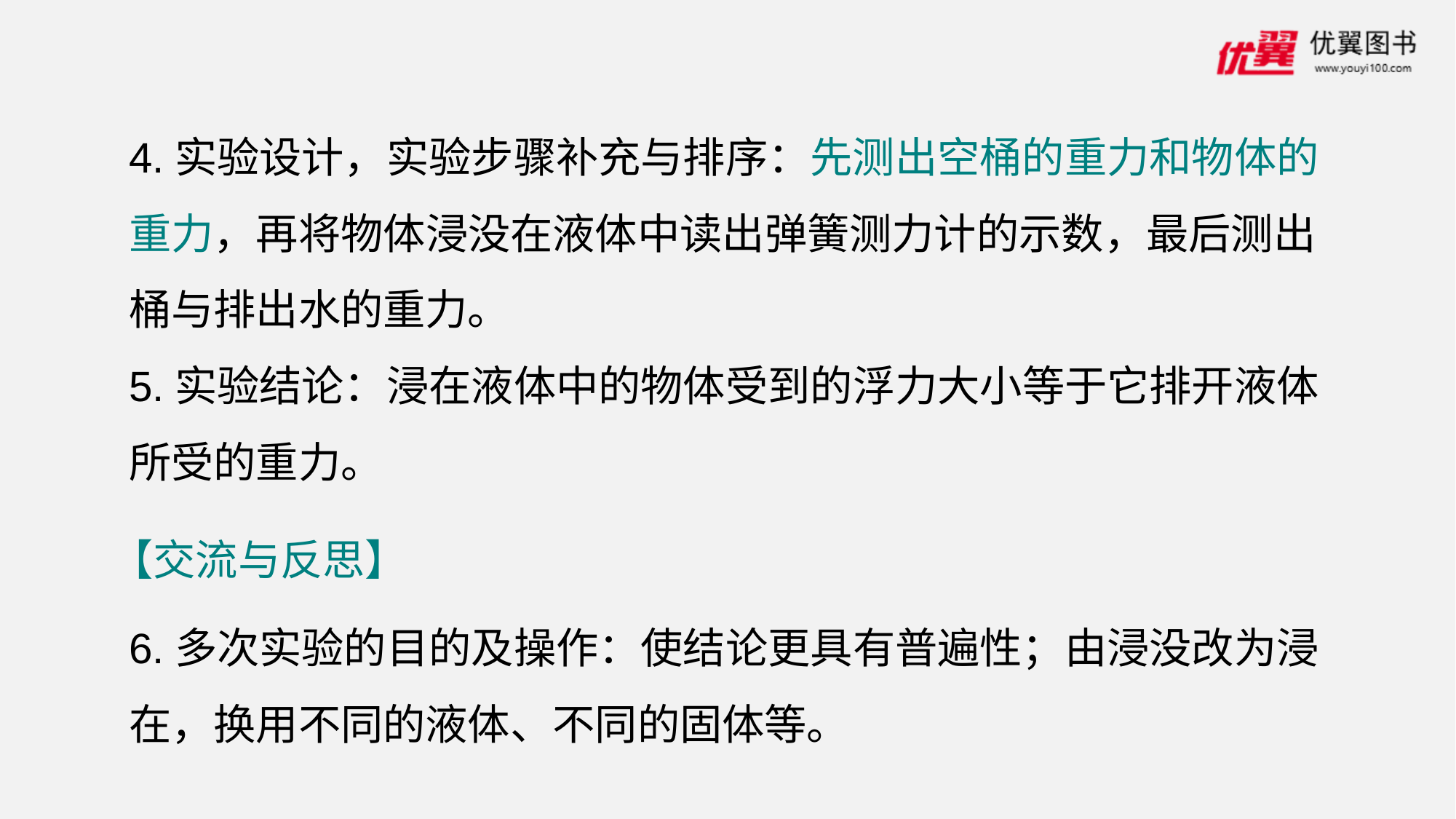

4.实验设计，实验步骤补充与排序：先测出空桶的重力和物体的重力，再将物体浸没在液体中读出弹簧测力计的示数，最后测出桶与排出水的重力。
5.实验结论：浸在液体中的物体受到的浮力大小等于它排开液体所受的重力。
【交流与反思】
6.多次实验的目的及操作：使结论更具有普遍性；由浸没改为浸在，换用不同的液体、不同的固体等。